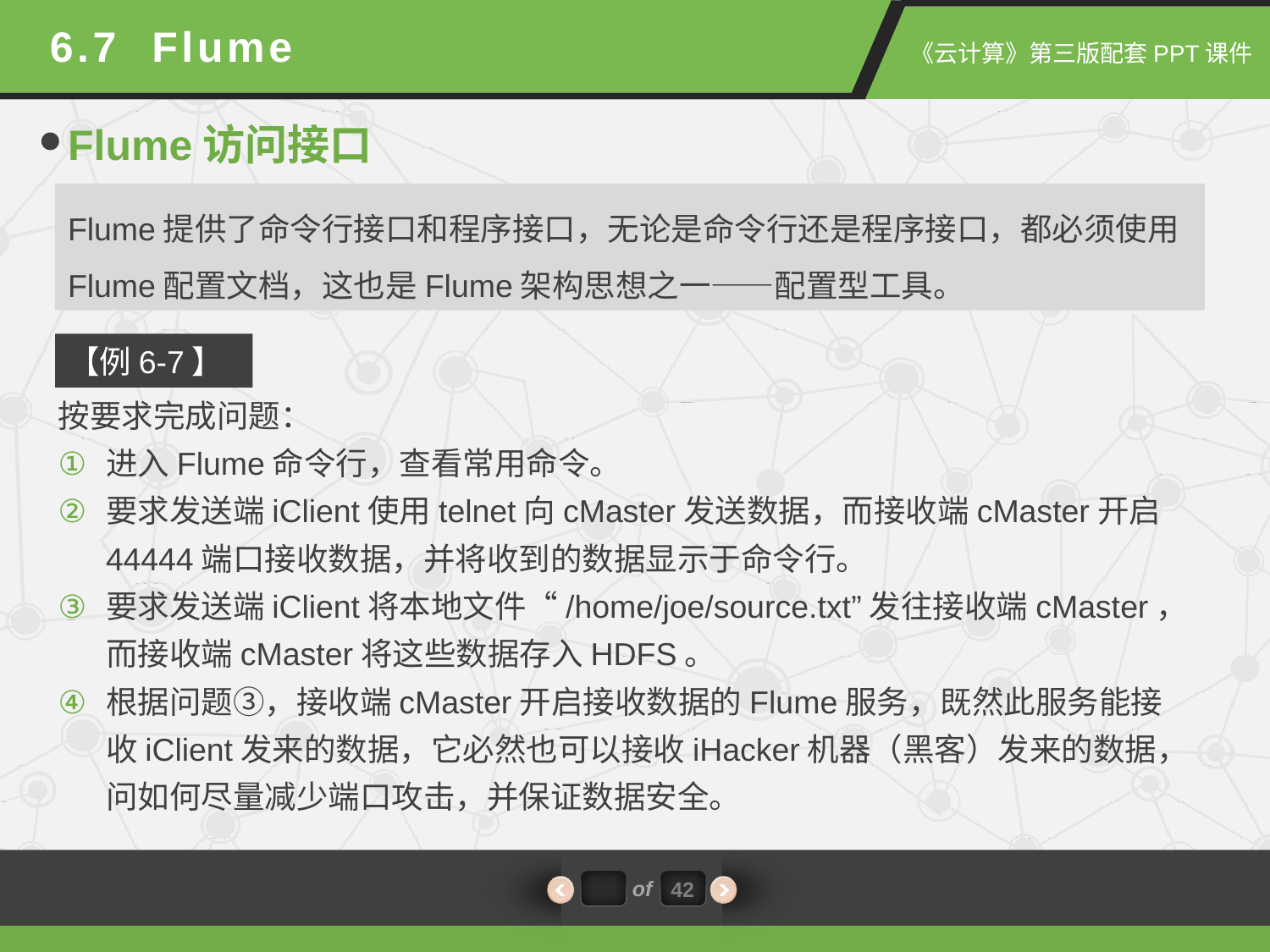

6.7  Flume
Flume访问接口

Flume提供了命令行接口和程序接口，无论是命令行还是程序接口，都必须使用Flume配置文档，这也是Flume架构思想之一——配置型工具。
【例6-7】
按要求完成问题：
进入Flume命令行，查看常用命令。
要求发送端iClient使用telnet向cMaster发送数据，而接收端cMaster开启44444端口接收数据，并将收到的数据显示于命令行。
要求发送端iClient将本地文件“/home/joe/source.txt”发往接收端cMaster，而接收端cMaster将这些数据存入HDFS。
根据问题③，接收端cMaster开启接收数据的Flume服务，既然此服务能接收iClient发来的数据，它必然也可以接收iHacker机器（黑客）发来的数据，问如何尽量减少端口攻击，并保证数据安全。
13